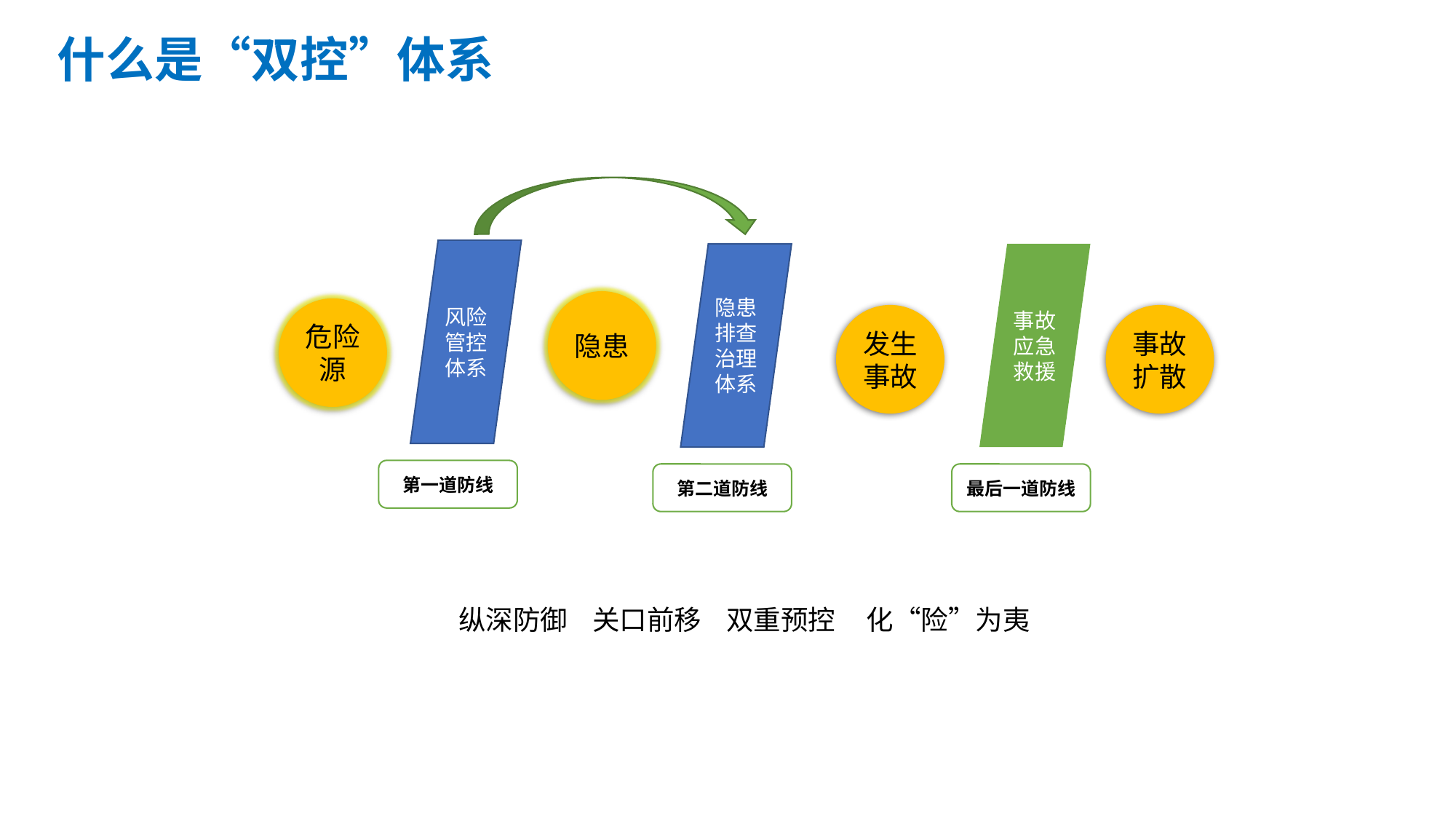

什么是“双控”体系

风险管控体系
隐患排查治理体系
事故应急救援
隐患
危险源
发生事故
事故扩散
第一道防线
第二道防线
最后一道防线
纵深防御    关口前移    双重预控     化“险”为夷